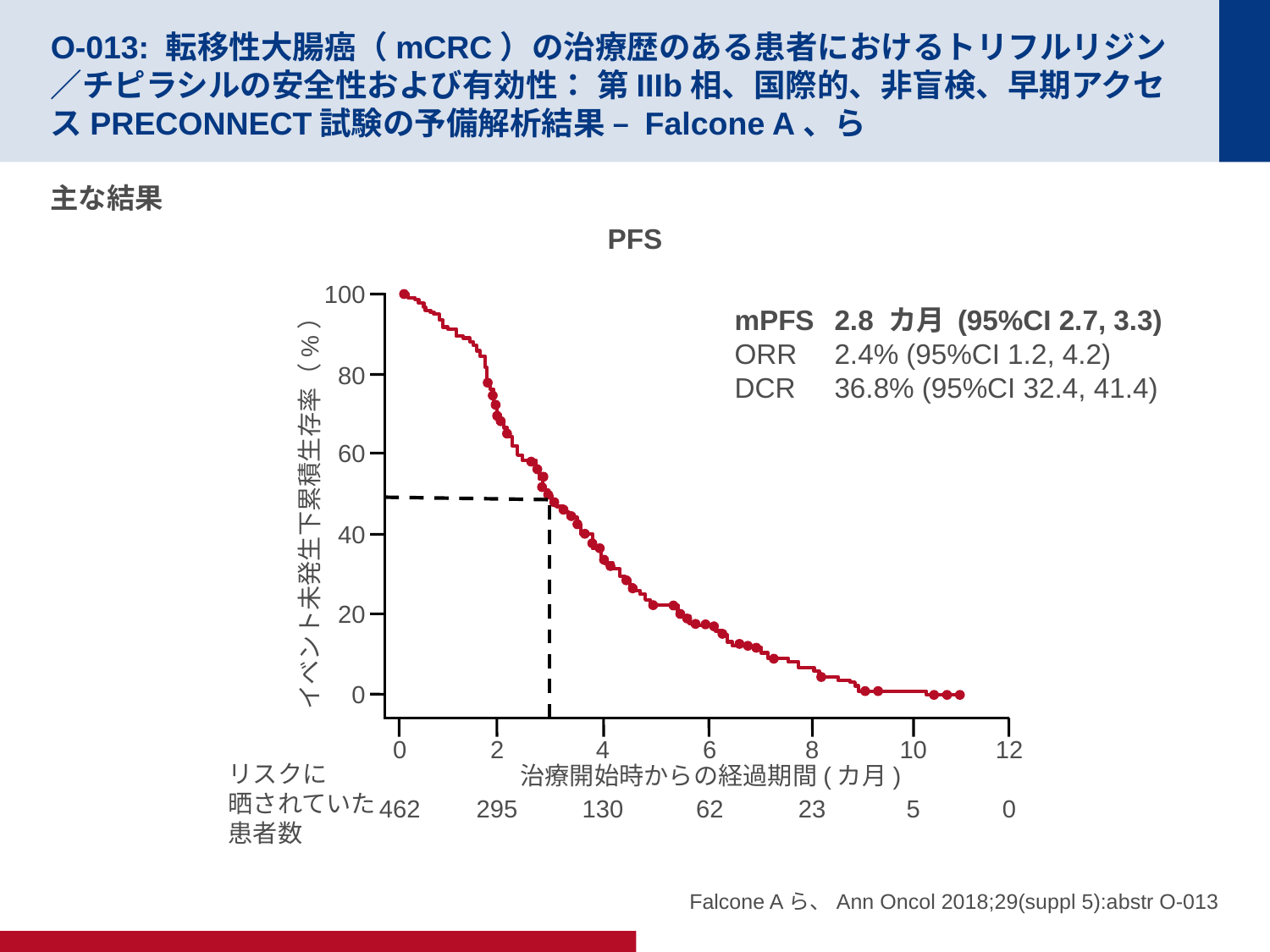

# O-013: 転移性大腸癌（mCRC）の治療歴のある患者におけるトリフルリジン／チピラシルの安全性および有効性： 第IIIb相、国際的、非盲検、早期アクセスPRECONNECT試験の予備解析結果 – Falcone A、ら
主な結果
PFS
100

80

60

イベント未発生下累積生存率（%）

40

20

0

8

23

10

5

0

462
2

295
4

130

6

62
12

0
リスクに
晒されていた
患者数
治療開始時からの経過期間(カ月)
mPFS 	2.8 カ月 (95%CI 2.7, 3.3)
ORR 	2.4% (95%CI 1.2, 4.2)
DCR 	36.8% (95%CI 32.4, 41.4)
Falcone Aら、Ann Oncol 2018;29(suppl 5):abstr O-013